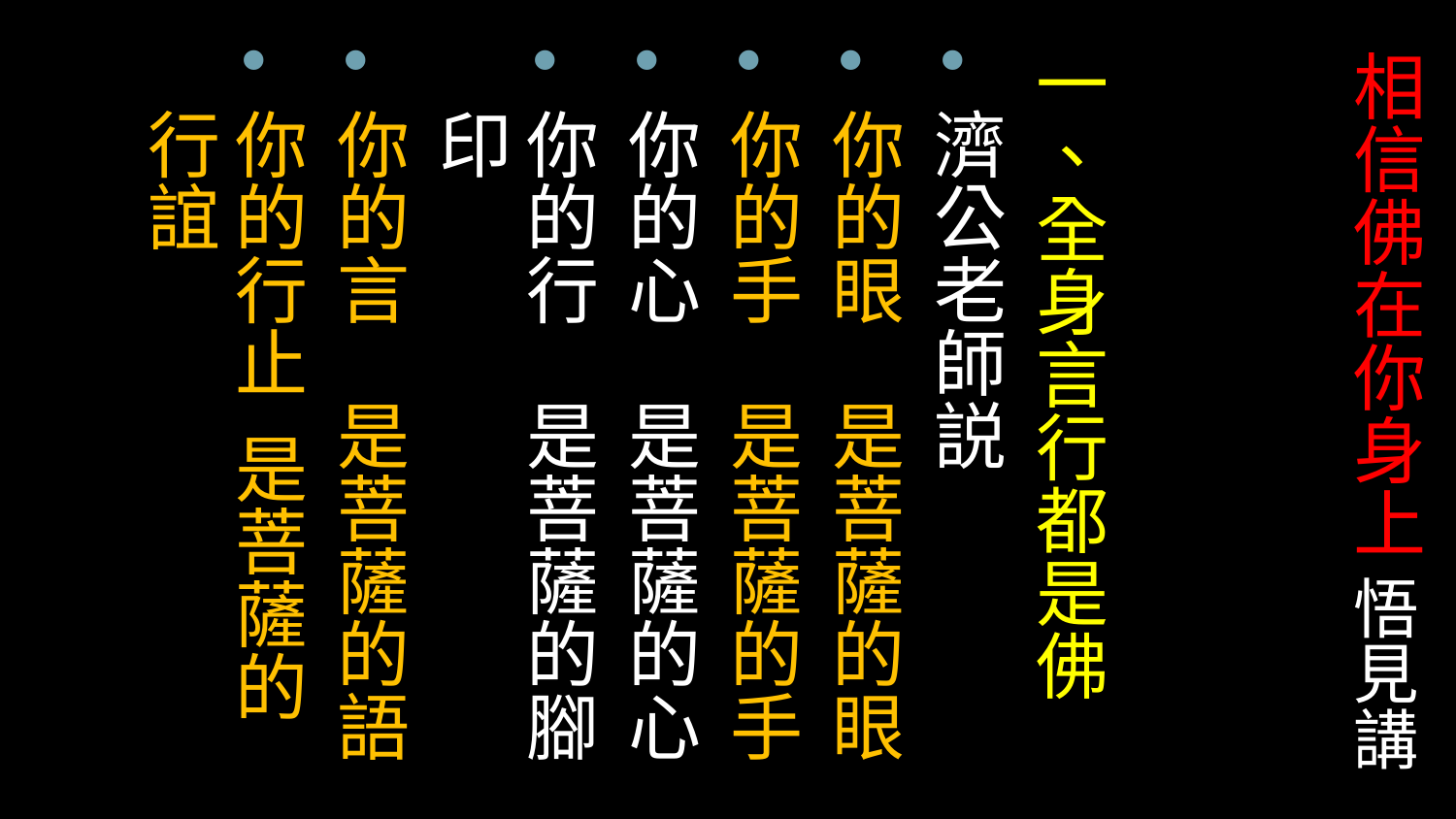

一、全身言行都是佛
濟公老師説
你的眼　是菩薩的眼
你的手　是菩薩的手
你的心　是菩薩的心
你的行　是菩薩的腳印
你的言　是菩薩的語
你的行止  是菩薩的行誼

# 相信佛在你身上 悟見講